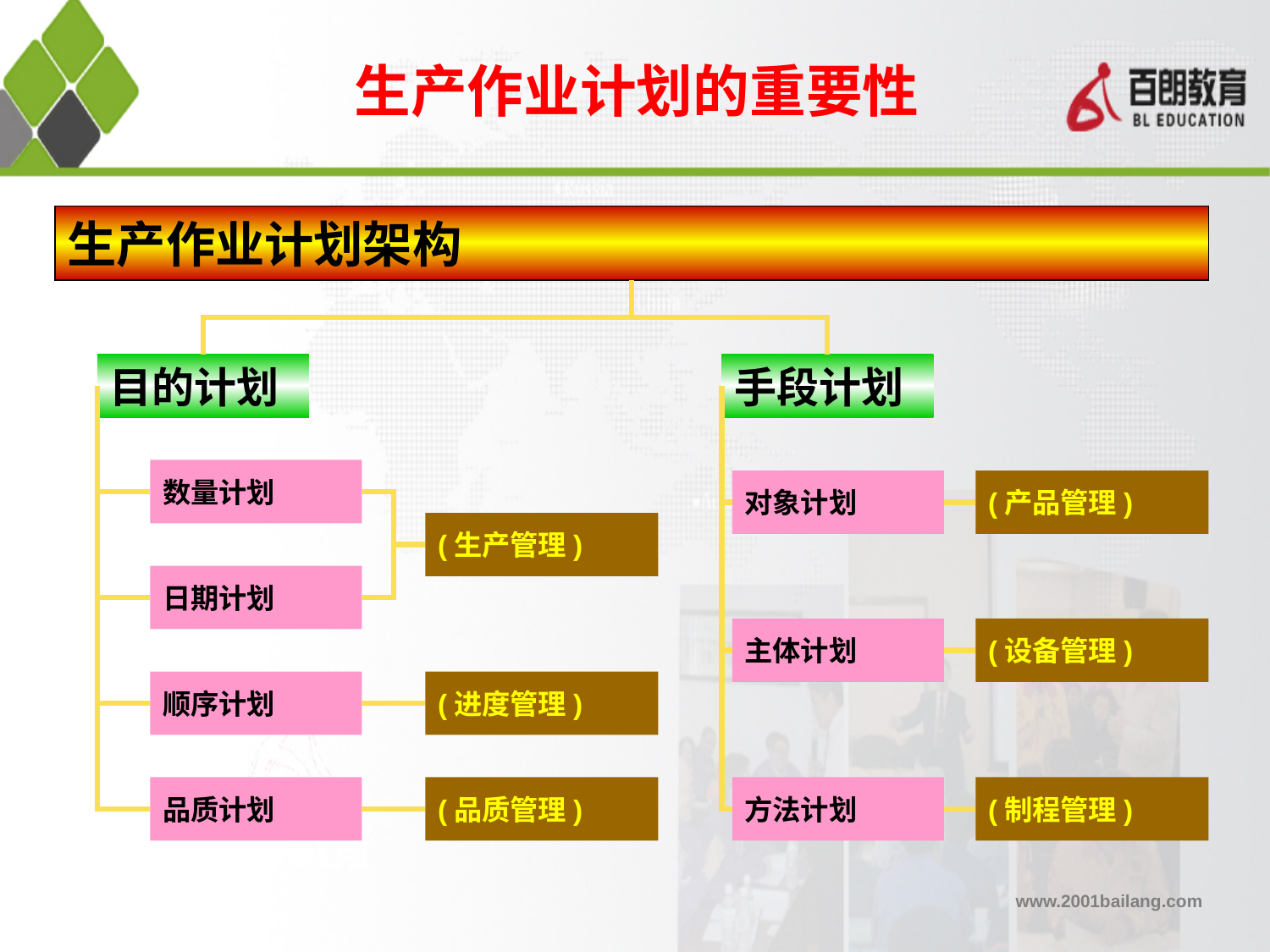

# 生产作业计划的重要性
生产作业计划架构
目的计划
手段计划
数量计划
对象计划
(产品管理)
(生产管理)
日期计划
主体计划
(设备管理)
顺序计划
(进度管理)
品质计划
(品质管理)
方法计划
(制程管理)